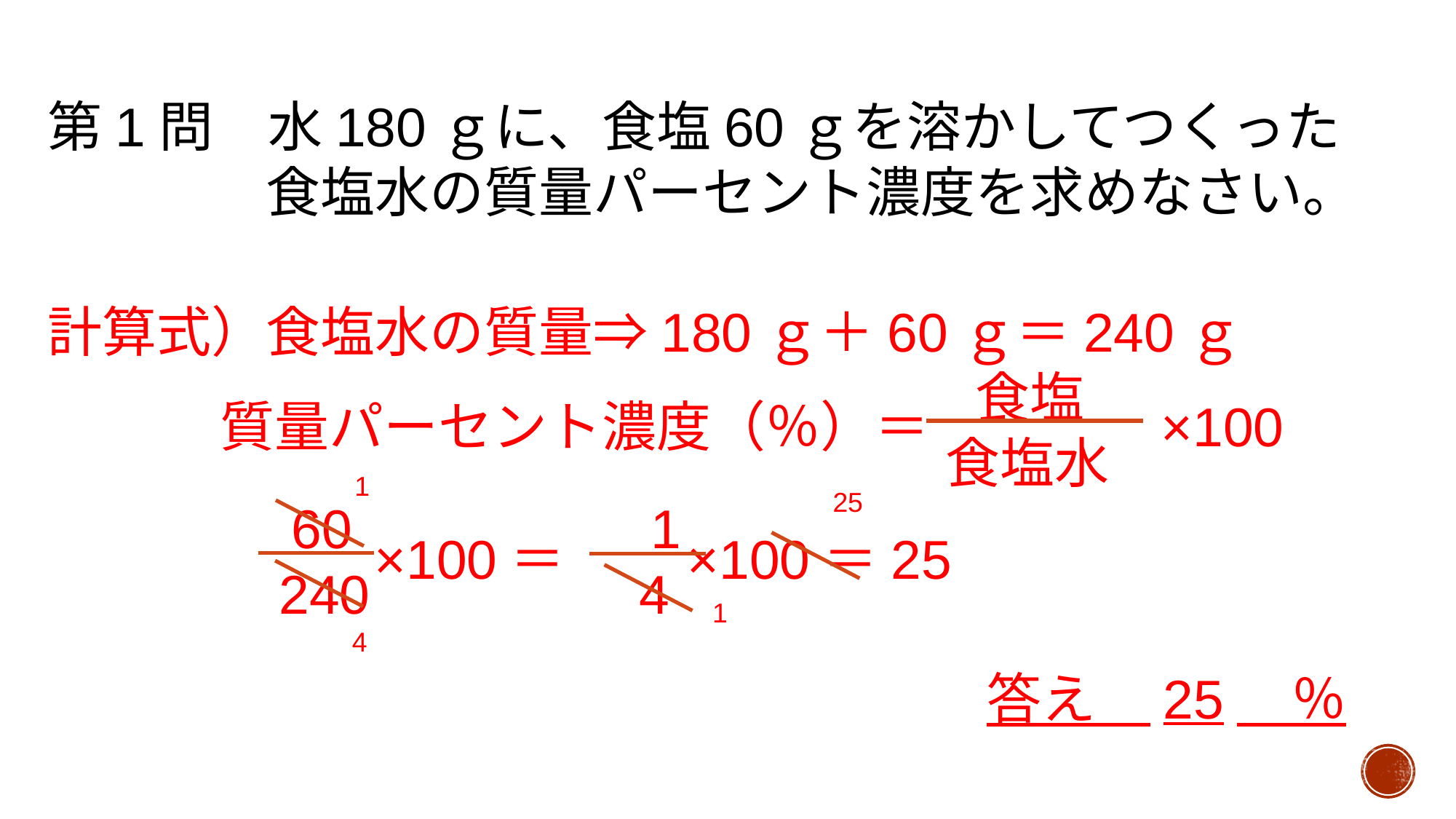

第1問　水180ｇに、食塩60ｇを溶かしてつくった
　　　　食塩水の質量パーセント濃度を求めなさい。
計算式）食塩水の質量⇒180ｇ＋60ｇ＝240ｇ
　　　　　　　　　　　　　　　　　食塩
　　　　　　　　　　　　　　　　  食塩水
　　　　 60　　　　　1
　　　　240　　　　  4
質量パーセント濃度（％）＝　　　　×100
1
25
1
4
×100＝　　×100＝25
答え　25　％